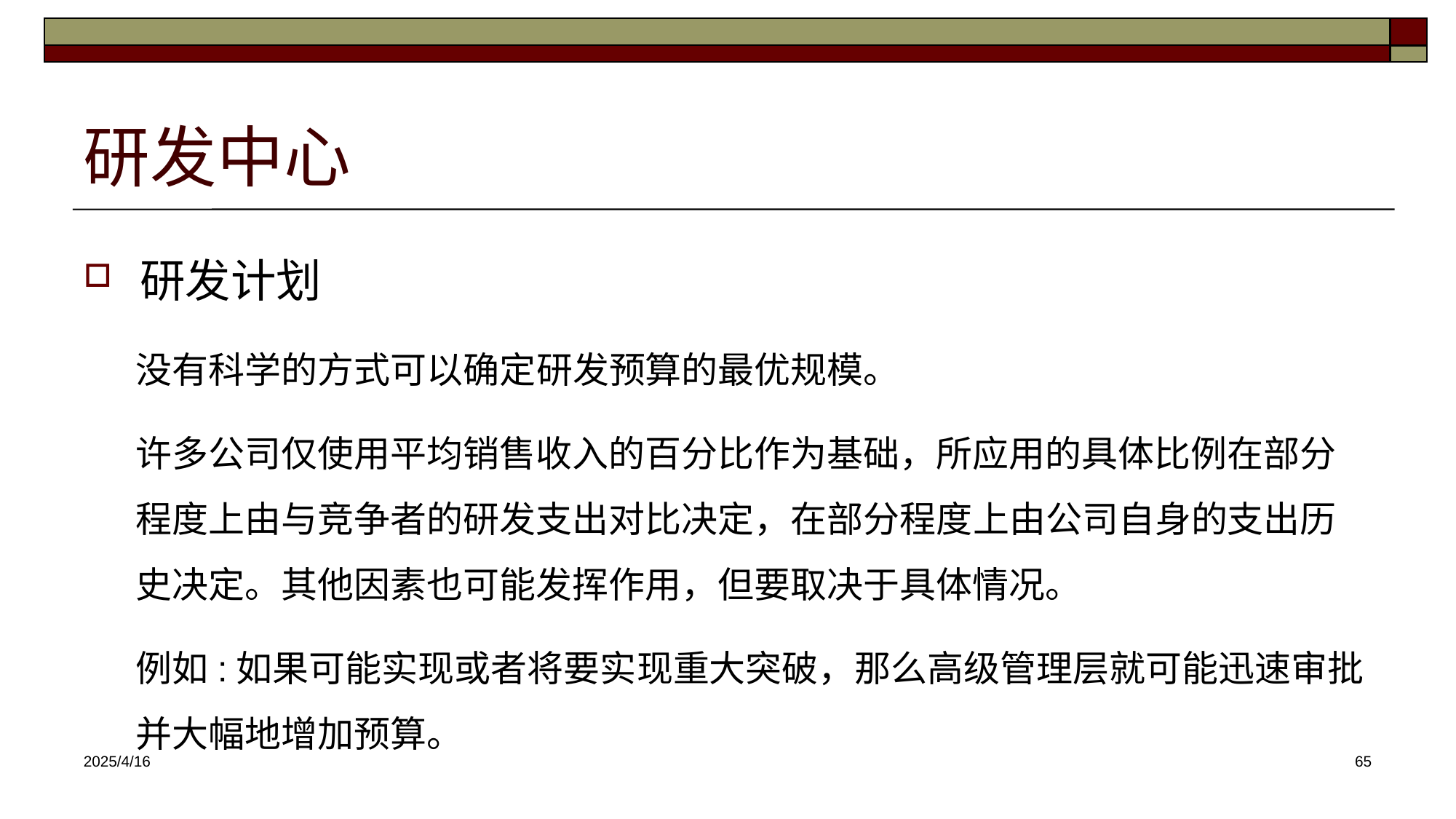

# 研发中心
研发计划
没有科学的方式可以确定研发预算的最优规模。
许多公司仅使用平均销售收入的百分比作为基础，所应用的具体比例在部分程度上由与竞争者的研发支出对比决定，在部分程度上由公司自身的支出历史决定。其他因素也可能发挥作用，但要取决于具体情况。
例如:如果可能实现或者将要实现重大突破，那么高级管理层就可能迅速审批并大幅地增加预算。

2025/4/16
65